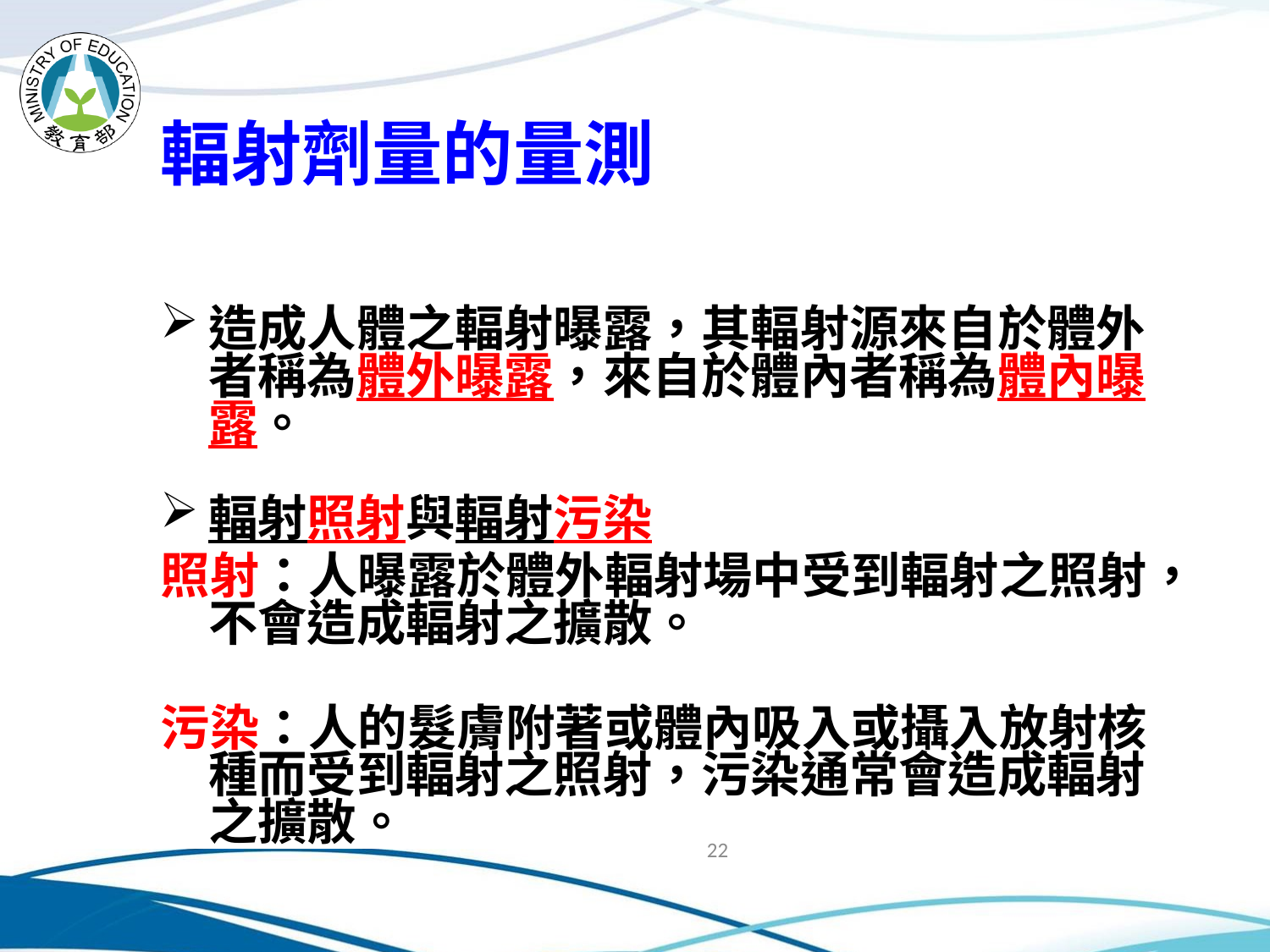

# 輻射劑量的量測

造成人體之輻射曝露，其輻射源來自於體外者稱為體外曝露，來自於體內者稱為體內曝露。

輻射照射與輻射污染
照射：人曝露於體外輻射場中受到輻射之照射，不會造成輻射之擴散。

污染：人的髮膚附著或體內吸入或攝入放射核 種而受到輻射之照射，污染通常會造成輻射之擴散。
22